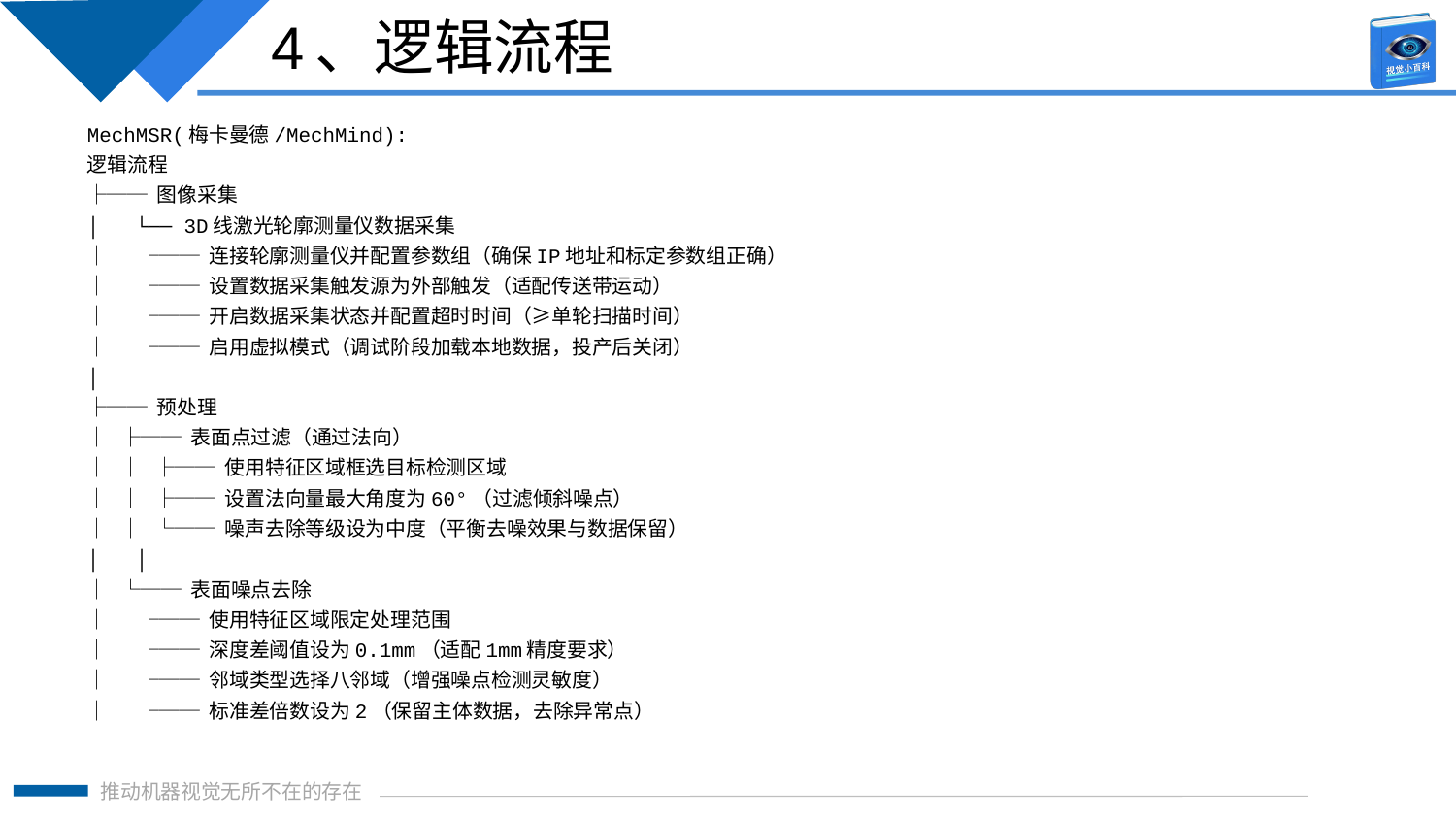

4、逻辑流程

MechMSR(梅卡曼德/MechMind):
逻辑流程
├── 图像采集
│   └── 3D线激光轮廓测量仪数据采集
│       ├── 连接轮廓测量仪并配置参数组（确保IP地址和标定参数组正确）
│       ├── 设置数据采集触发源为外部触发（适配传送带运动）
│       ├── 开启数据采集状态并配置超时时间（≥单轮扫描时间）
│       └── 启用虚拟模式（调试阶段加载本地数据，投产后关闭）
│
├── 预处理
│   ├── 表面点过滤（通过法向）
│   │   ├── 使用特征区域框选目标检测区域
│   │   ├── 设置法向量最大角度为60°（过滤倾斜噪点）
│   │   └── 噪声去除等级设为中度（平衡去噪效果与数据保留）
│   │
│   └── 表面噪点去除
│       ├── 使用特征区域限定处理范围
│       ├── 深度差阈值设为0.1mm（适配1mm精度要求）
│       ├── 邻域类型选择八邻域（增强噪点检测灵敏度）
│       └── 标准差倍数设为2（保留主体数据，去除异常点）